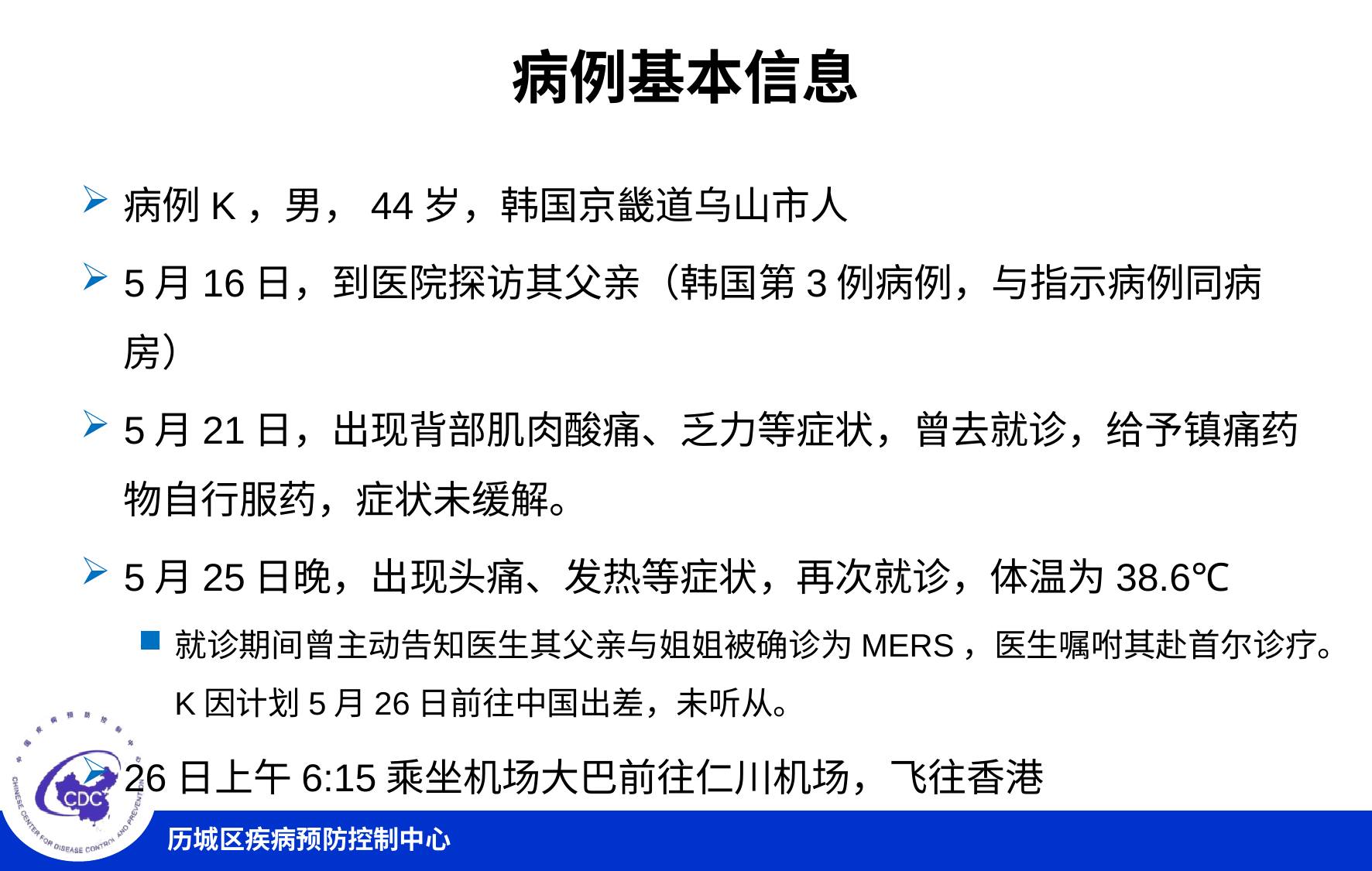

# 病例基本信息
病例K，男，44岁，韩国京畿道乌山市人
5月16日，到医院探访其父亲（韩国第3例病例，与指示病例同病房）
5月21日，出现背部肌肉酸痛、乏力等症状，曾去就诊，给予镇痛药物自行服药，症状未缓解。
5月25日晚，出现头痛、发热等症状，再次就诊，体温为38.6℃
就诊期间曾主动告知医生其父亲与姐姐被确诊为MERS，医生嘱咐其赴首尔诊疗。K因计划5月26日前往中国出差，未听从。
26日上午6:15乘坐机场大巴前往仁川机场，飞往香港